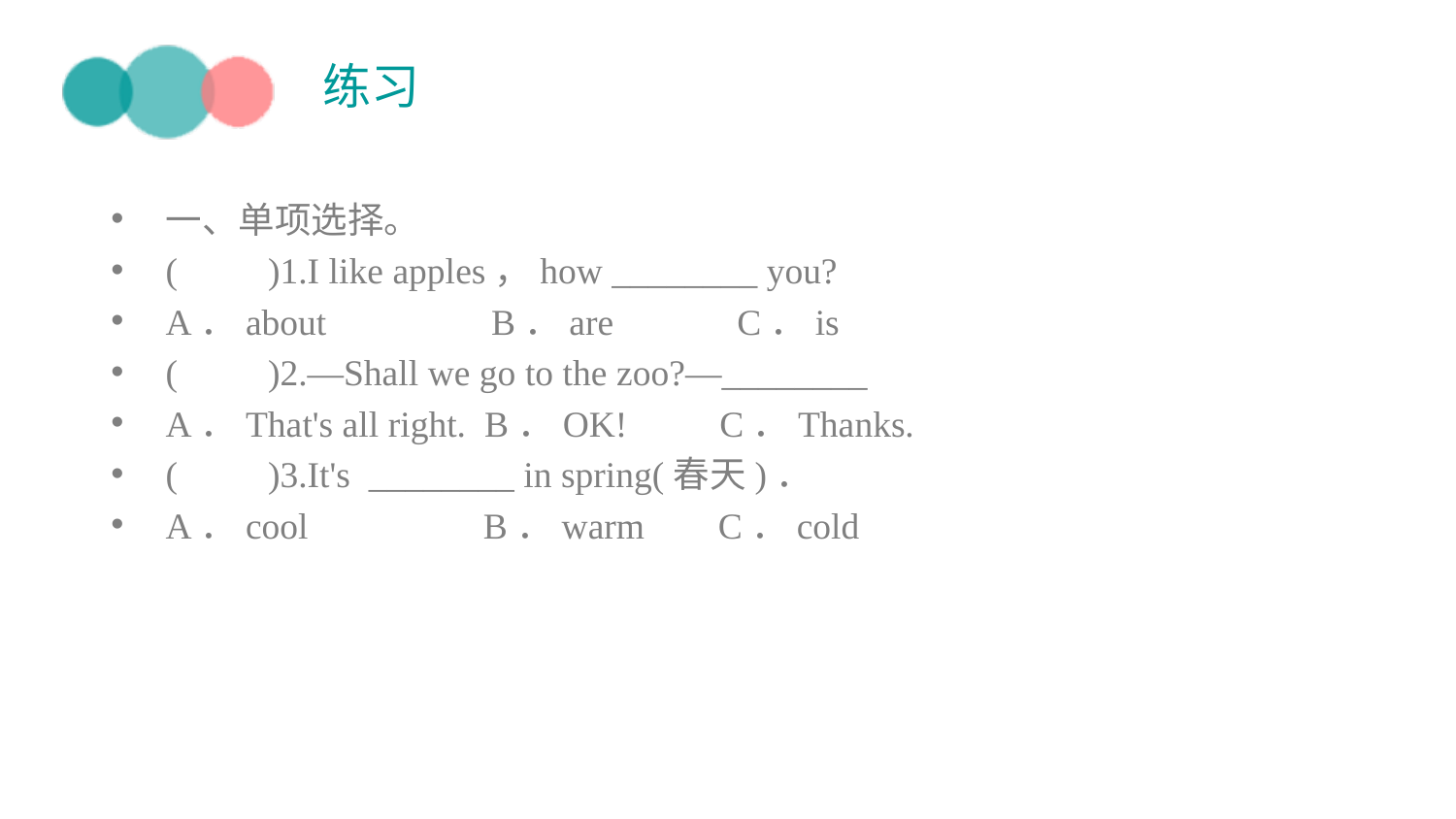

# 练习
一、单项选择。
(　　)1.I like apples，how ________ you?
A．about　　         B．are　　    C．is
(　　)2.—Shall we go to the zoo?—________
A．That's all right.  B．OK!          C．Thanks.
(　　)3.It's  ________ in spring(春天)．
A．cool                   B．warm        C．cold